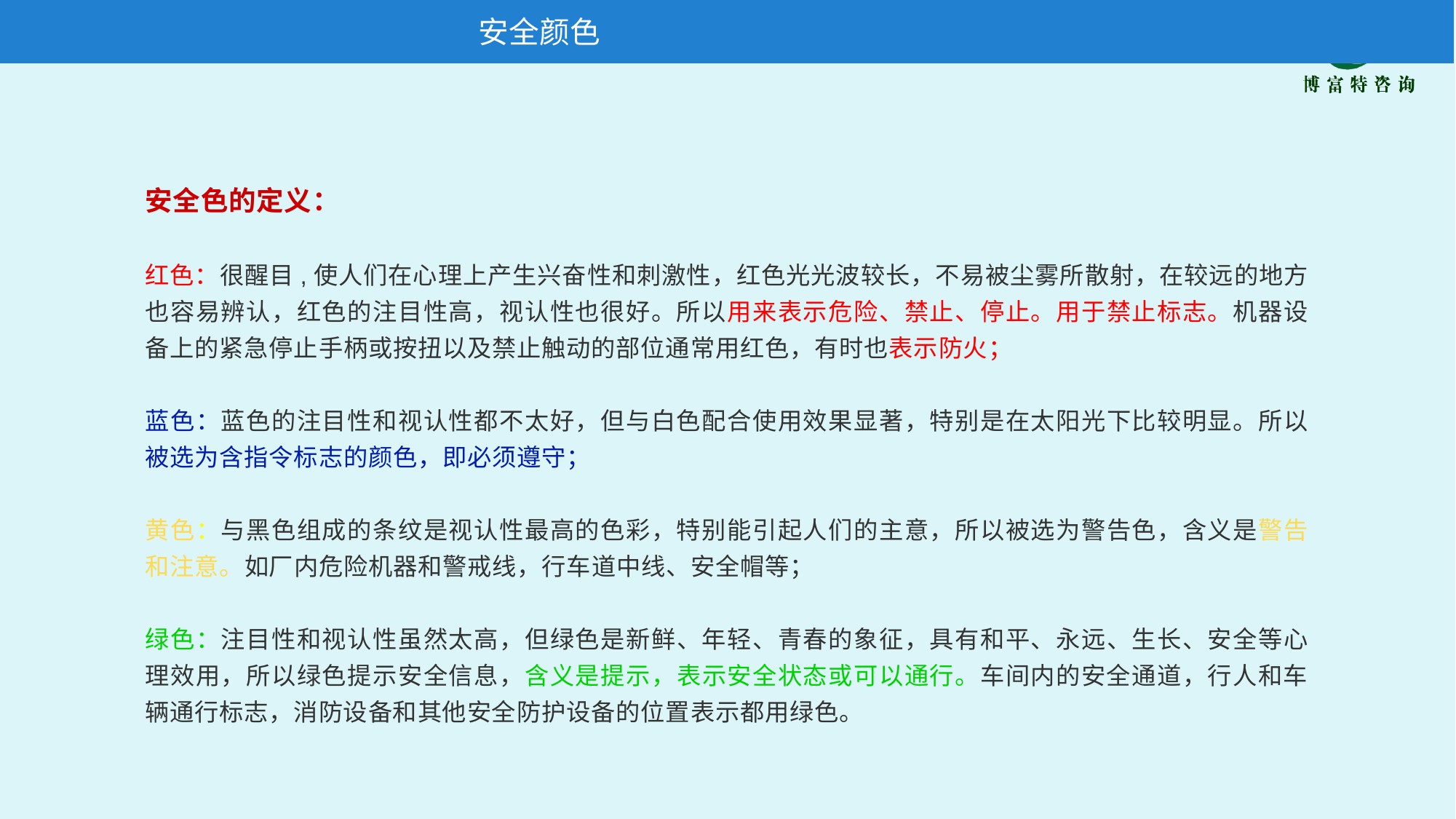

安全颜色
安全色的定义：

红色：很醒目,使人们在心理上产生兴奋性和刺激性，红色光光波较长，不易被尘雾所散射，在较远的地方也容易辨认，红色的注目性高，视认性也很好。所以用来表示危险、禁止、停止。用于禁止标志。机器设备上的紧急停止手柄或按扭以及禁止触动的部位通常用红色，有时也表示防火；

蓝色：蓝色的注目性和视认性都不太好，但与白色配合使用效果显著，特别是在太阳光下比较明显。所以被选为含指令标志的颜色，即必须遵守；

黄色：与黑色组成的条纹是视认性最高的色彩，特别能引起人们的主意，所以被选为警告色，含义是警告和注意。如厂内危险机器和警戒线，行车道中线、安全帽等；

绿色：注目性和视认性虽然太高，但绿色是新鲜、年轻、青春的象征，具有和平、永远、生长、安全等心理效用，所以绿色提示安全信息，含义是提示，表示安全状态或可以通行。车间内的安全通道，行人和车辆通行标志，消防设备和其他安全防护设备的位置表示都用绿色。